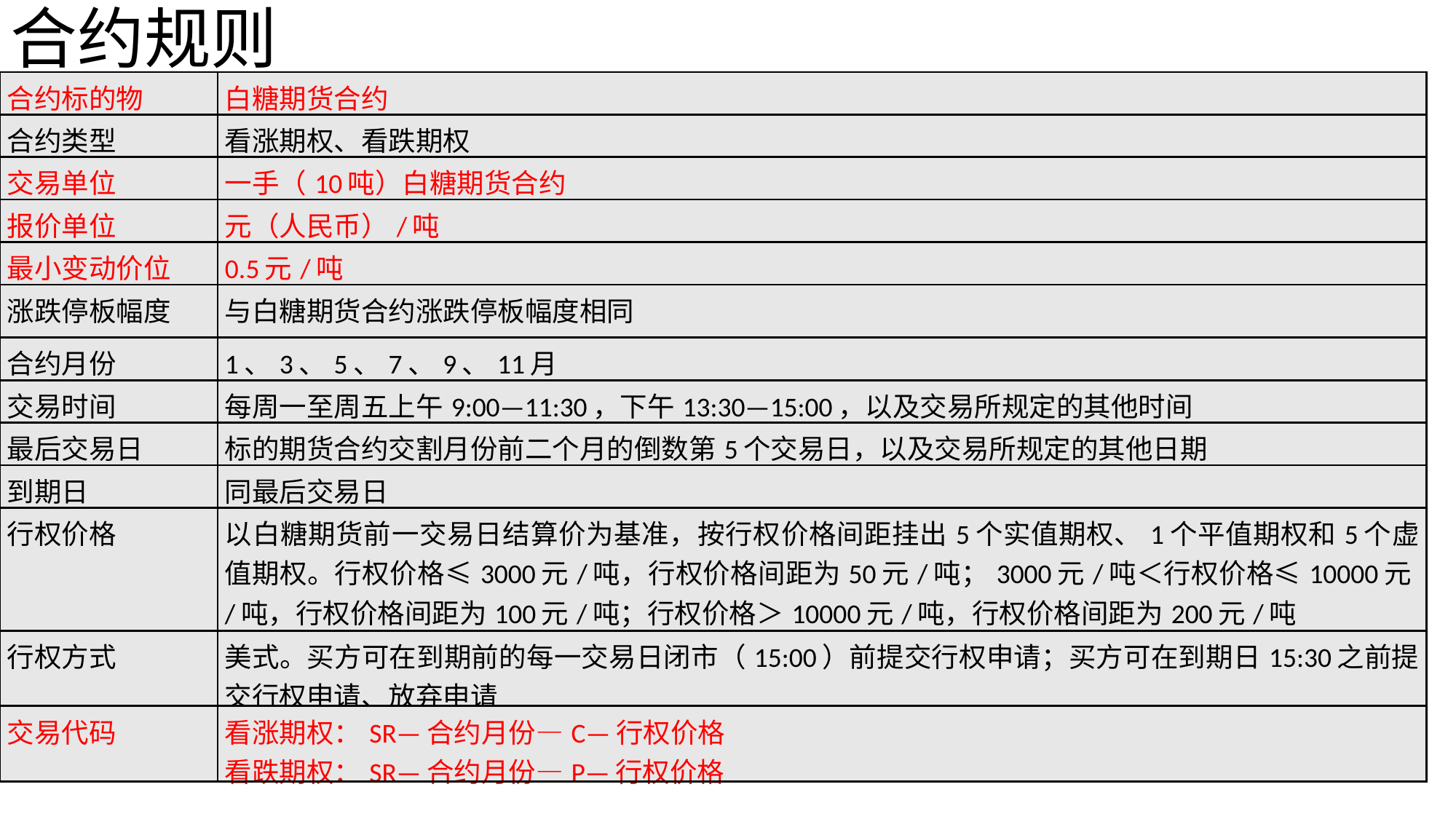

合约规则
| 合约标的物 | 白糖期货合约 |
| --- | --- |
| 合约类型 | 看涨期权、看跌期权 |
| 交易单位 | 一手（10吨）白糖期货合约 |
| 报价单位 | 元（人民币）/吨 |
| 最小变动价位 | 0.5元/吨 |
| 涨跌停板幅度 | 与白糖期货合约涨跌停板幅度相同 |
| 合约月份 | 1、3、5、7、9、11月 |
| 交易时间 | 每周一至周五上午9:00—11:30，下午13:30—15:00，以及交易所规定的其他时间 |
| 最后交易日 | 标的期货合约交割月份前二个月的倒数第5个交易日，以及交易所规定的其他日期 |
| 到期日 | 同最后交易日 |
| 行权价格 | 以白糖期货前一交易日结算价为基准，按行权价格间距挂出5个实值期权、1个平值期权和5个虚值期权。行权价格≤3000元/吨，行权价格间距为50元/吨；3000元/吨＜行权价格≤10000元/吨，行权价格间距为100元/吨；行权价格＞10000元/吨，行权价格间距为200元/吨 |
| 行权方式 | 美式。买方可在到期前的每一交易日闭市（15:00）前提交行权申请；买方可在到期日15:30之前提交行权申请、放弃申请 |
| 交易代码 | 看涨期权：SR—合约月份—C—行权价格 看跌期权：SR—合约月份—P—行权价格 |
要求：了解商品期权交易代码包含要素。
知识点：商品期权的交易代码是由标的期货的交易代码、合约月份、看涨（跌）期权代码与行权价格组成。其中看涨期权用英文字母C表示，看跌期权用英文字母P表示。